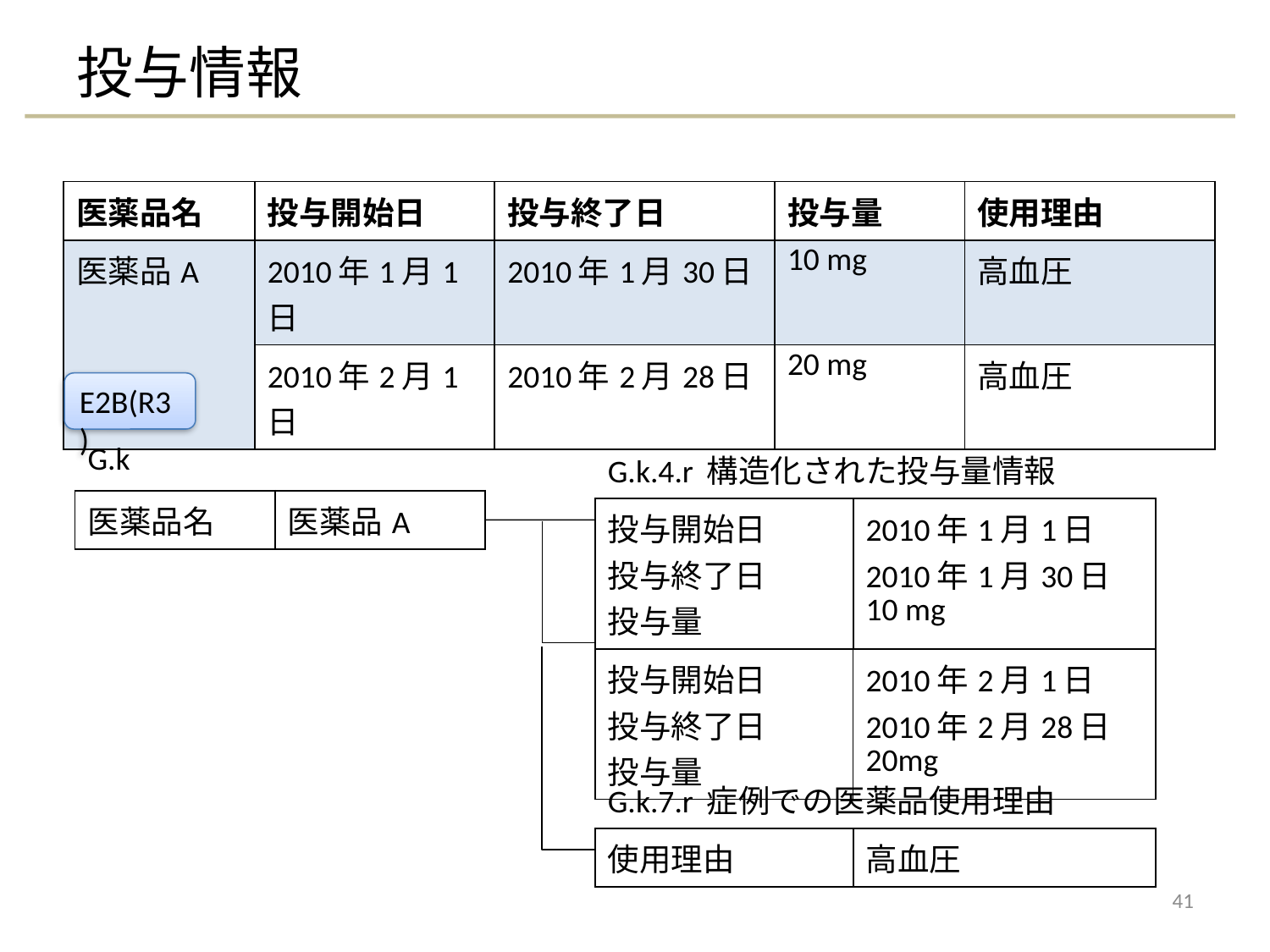

# 投与情報

| 医薬品名 | 投与開始日 | 投与終了日 | 投与量 | 使用理由 |
| --- | --- | --- | --- | --- |
| 医薬品A | 2010年1月1日 | 2010年1月30日 | 10 mg | 高血圧 |
|  | 2010年2月1日 | 2010年2月28日 | 20 mg | 高血圧 |
E2B(R3)
| G.k |  |
| --- | --- |
| 医薬品名 | 医薬品A |
| G.k.4.r 構造化された投与量情報 |  |
| --- | --- |
| 投与開始日 投与終了日 投与量 | 2010年1月1日 2010年1月30日 10 mg |
| 投与開始日 投与終了日 投与量 | 2010年2月1日 2010年2月28日 20mg |

| G.k.7.r 症例での医薬品使用理由 |  |
| --- | --- |
| 使用理由 | 高血圧 |
41